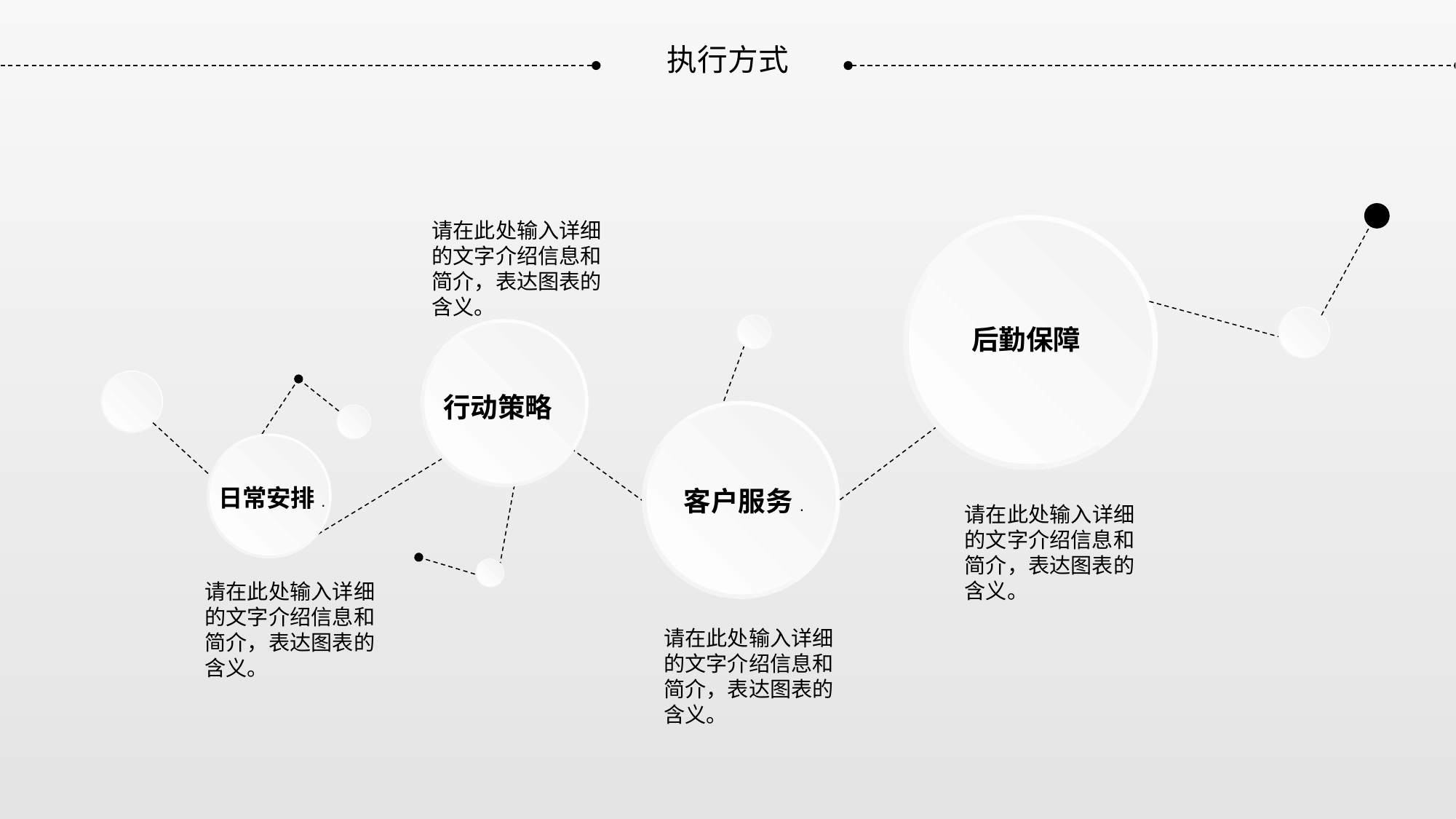

执行方式

请在此处输入详细的文字介绍信息和简介，表达图表的含义。

后勤保障

行动策略

日常安排.
客户服务.
请在此处输入详细的文字介绍信息和简介，表达图表的含义。

请在此处输入详细的文字介绍信息和简介，表达图表的含义。
请在此处输入详细的文字介绍信息和简介，表达图表的含义。